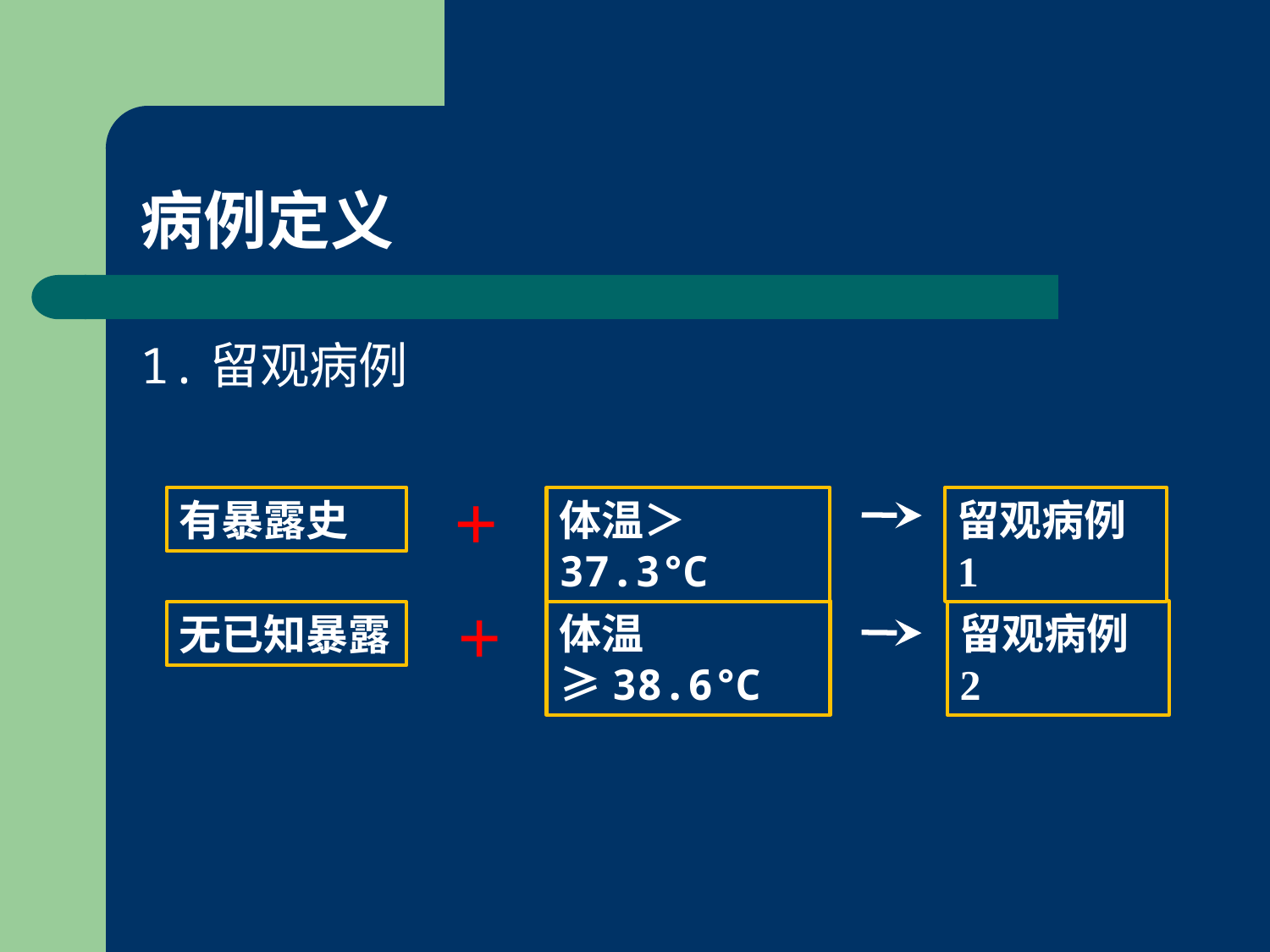

# 病例定义
1.留观病例
+
有暴露史
体温＞37.3℃
留观病例1
+
留观病例2
体温≥38.6℃
无已知暴露